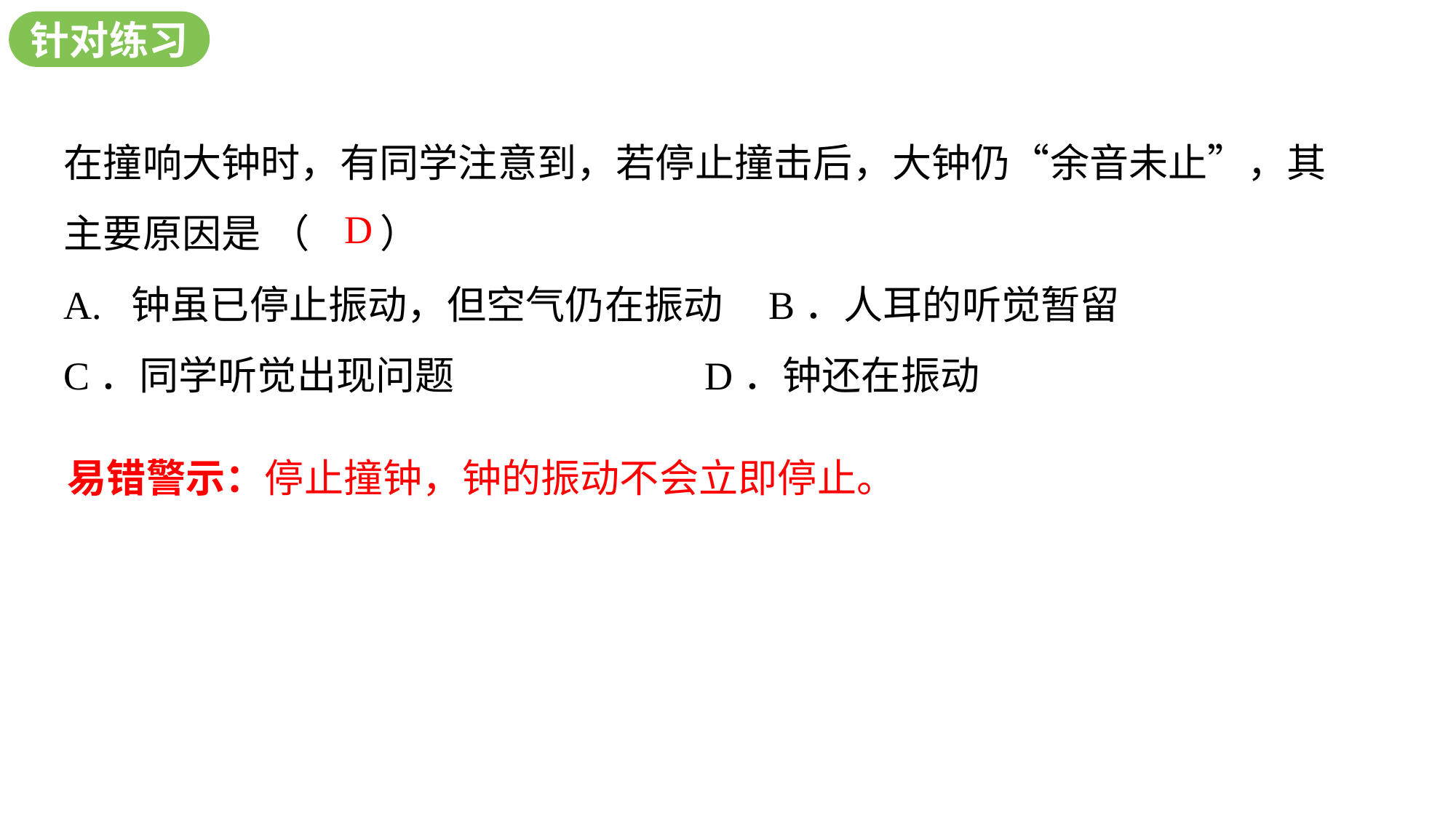

新知探究
针对练习
在撞响大钟时，有同学注意到，若停止撞击后，大钟仍“余音未止”，其主要原因是 （        ）
A.  钟虽已停止振动，但空气仍在振动    B．人耳的听觉暂留
C．同学听觉出现问题                           D．钟还在振动
D
易错警示：停止撞钟，钟的振动不会立即停止。